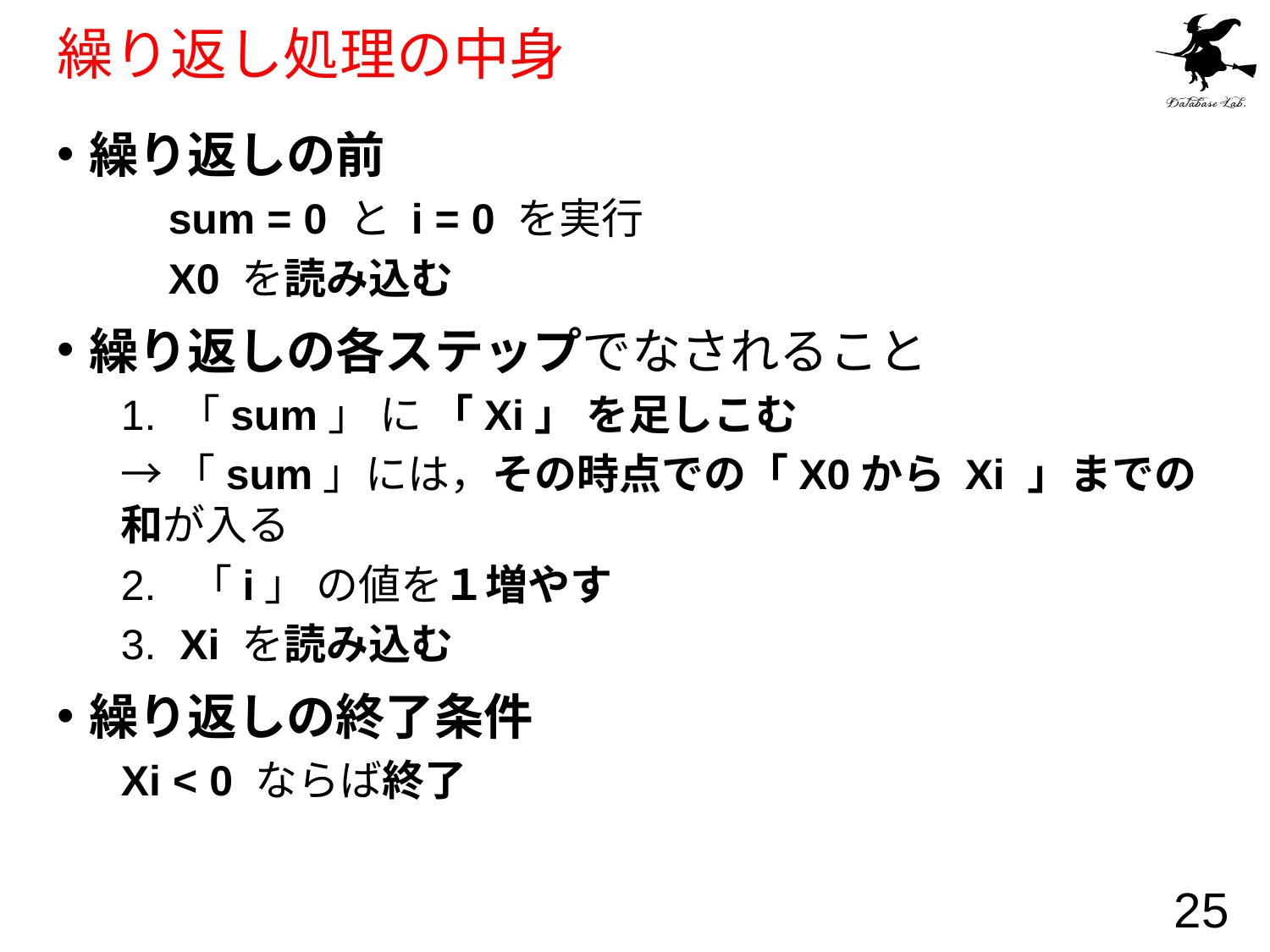

# 繰り返し処理の中身
繰り返しの前
    sum = 0 と i = 0 を実行
    X0 を読み込む
繰り返しの各ステップでなされること
1. 「sum」 に 「Xi」 を足しこむ
→「sum」には，その時点での「X0から Xi 」までの和が入る
2.  「i」 の値を１増やす
3.  Xi を読み込む
繰り返しの終了条件
Xi < 0 ならば終了
25